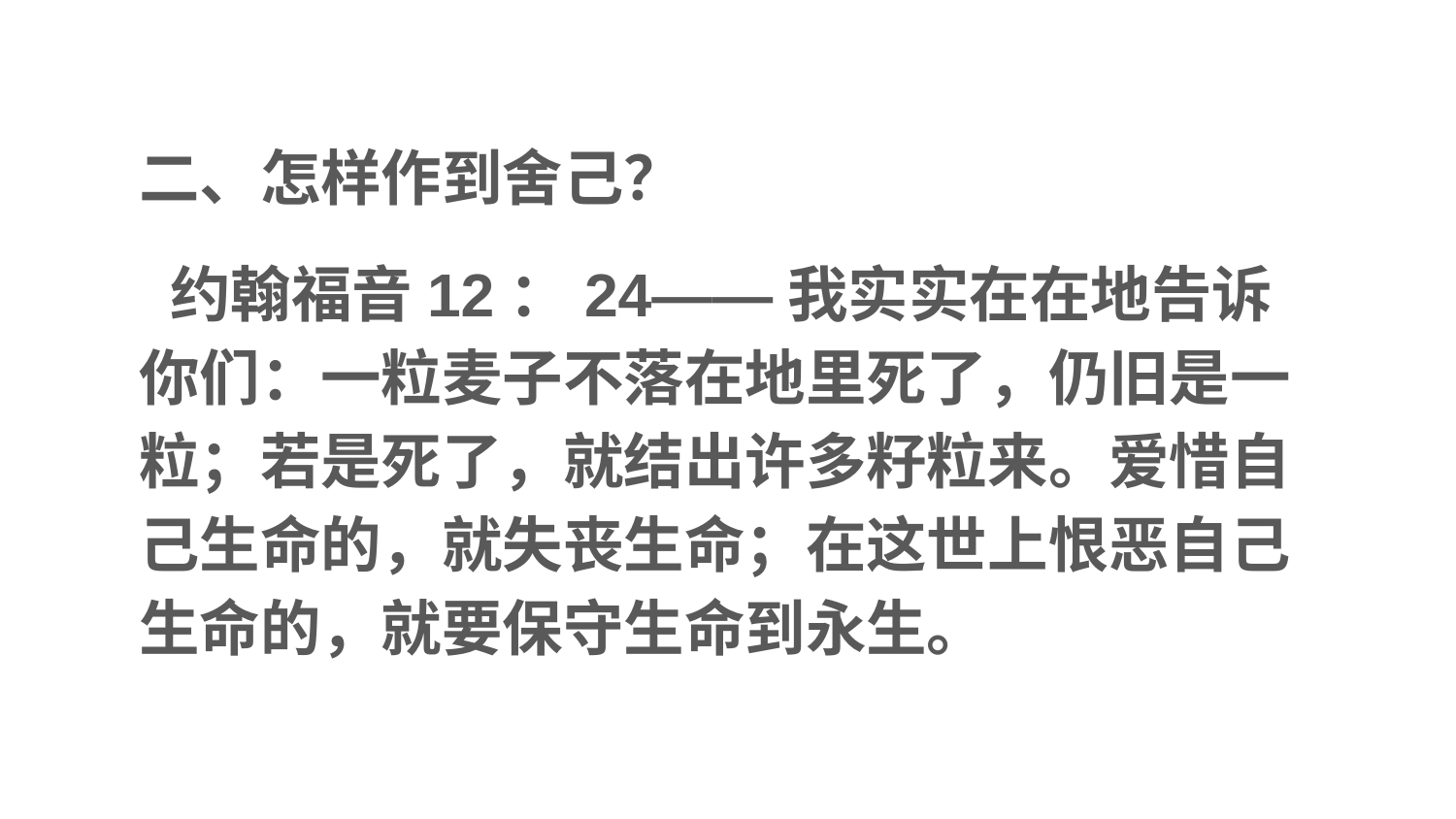

#
二、怎样作到舍己？
 约翰福音12：24——我实实在在地告诉你们：一粒麦子不落在地里死了，仍旧是一粒；若是死了，就结出许多籽粒来。爱惜自己生命的，就失丧生命；在这世上恨恶自己生命的，就要保守生命到永生。